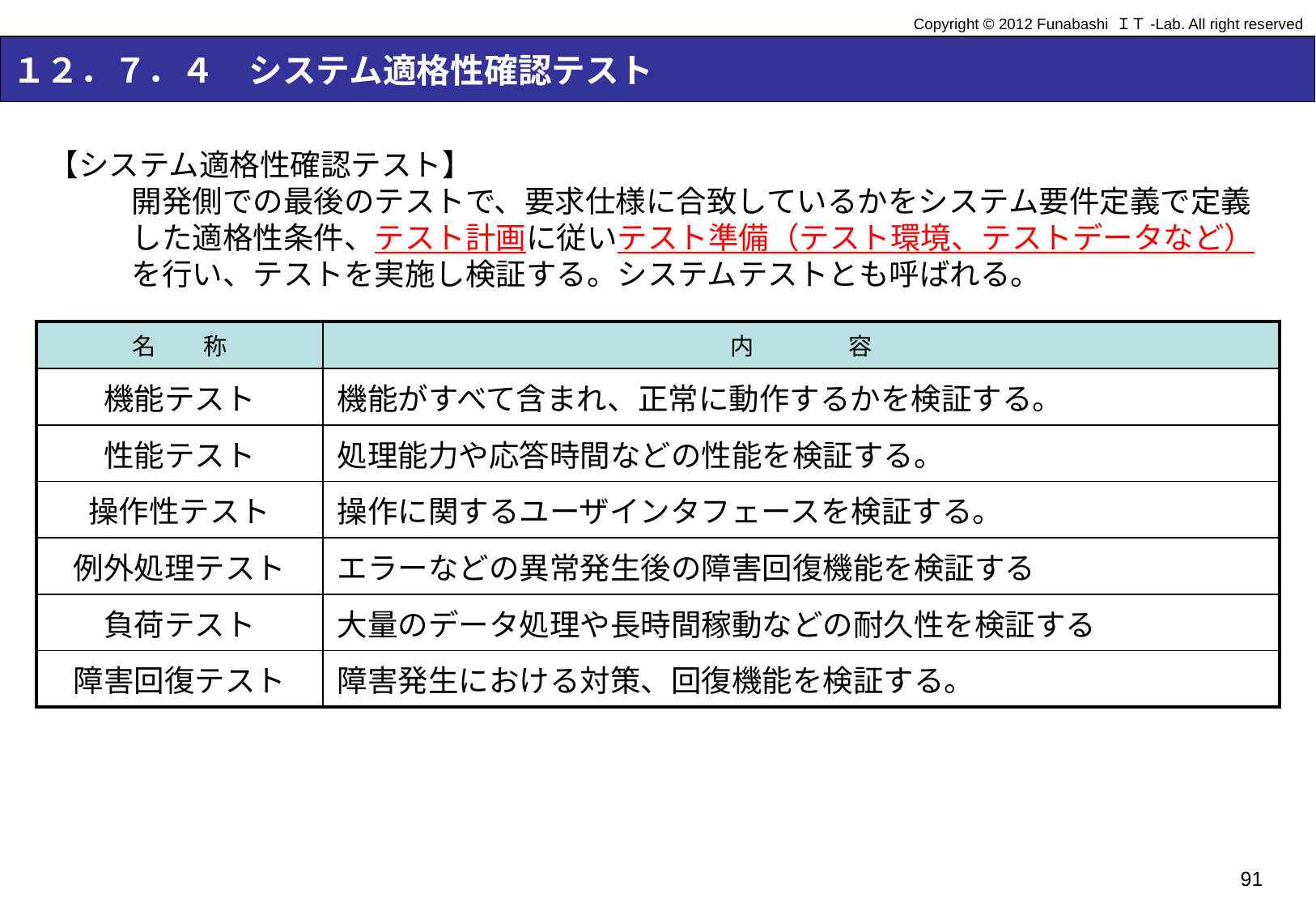

Copyright © 2012 Funabashi ＩＴ-Lab. All right reserved
# １２．７．４　システム適格性確認テスト
【システム適格性確認テスト】
開発側での最後のテストで、要求仕様に合致しているかをシステム要件定義で定義した適格性条件、テスト計画に従いテスト準備（テスト環境、テストデータなど）を行い、テストを実施し検証する。システムテストとも呼ばれる。
| 名　　称 | 内　　　　容 |
| --- | --- |
| 機能テスト | 機能がすべて含まれ、正常に動作するかを検証する。 |
| 性能テスト | 処理能力や応答時間などの性能を検証する。 |
| 操作性テスト | 操作に関するユーザインタフェースを検証する。 |
| 例外処理テスト | エラーなどの異常発生後の障害回復機能を検証する |
| 負荷テスト | 大量のデータ処理や長時間稼動などの耐久性を検証する |
| 障害回復テスト | 障害発生における対策、回復機能を検証する。 |
91